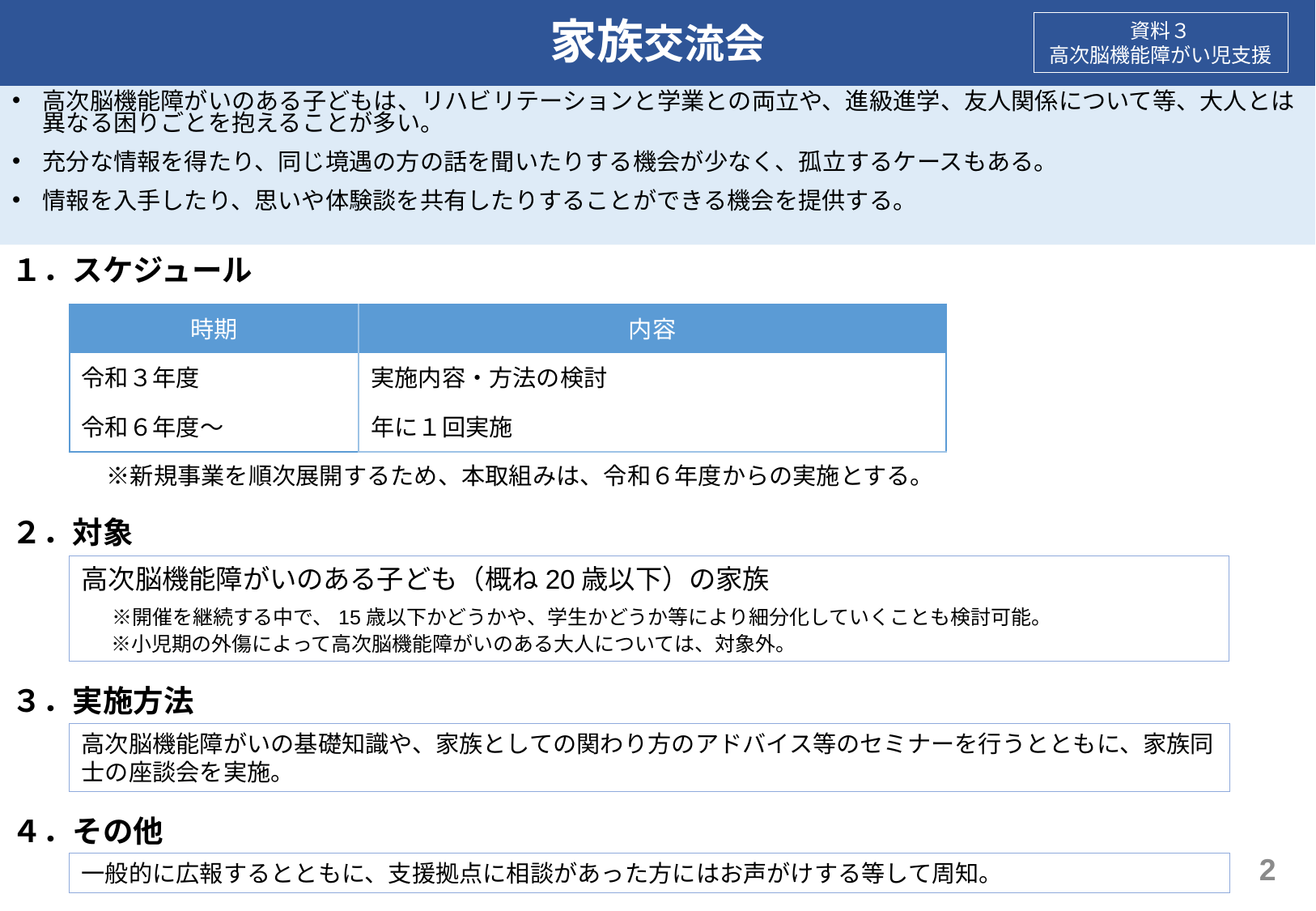

# 家族交流会
資料３
高次脳機能障がい児支援
高次脳機能障がいのある子どもは、リハビリテーションと学業との両立や、進級進学、友人関係について等、大人とは異なる困りごとを抱えることが多い。
充分な情報を得たり、同じ境遇の方の話を聞いたりする機会が少なく、孤立するケースもある。
情報を入手したり、思いや体験談を共有したりすることができる機会を提供する。

１．スケジュール

　　　　※新規事業を順次展開するため、本取組みは、令和６年度からの実施とする。

２．対象

３．実施方法

４．その他

| 時期 | 内容 |
| --- | --- |
| 令和３年度 | 実施内容・方法の検討 |
| 令和６年度～ | 年に１回実施 |
高次脳機能障がいのある子ども（概ね20歳以下）の家族
　※開催を継続する中で、15歳以下かどうかや、学生かどうか等により細分化していくことも検討可能。
 　※小児期の外傷によって高次脳機能障がいのある大人については、対象外。
高次脳機能障がいの基礎知識や、家族としての関わり方のアドバイス等のセミナーを行うとともに、家族同士の座談会を実施。
2
一般的に広報するとともに、支援拠点に相談があった方にはお声がけする等して周知。